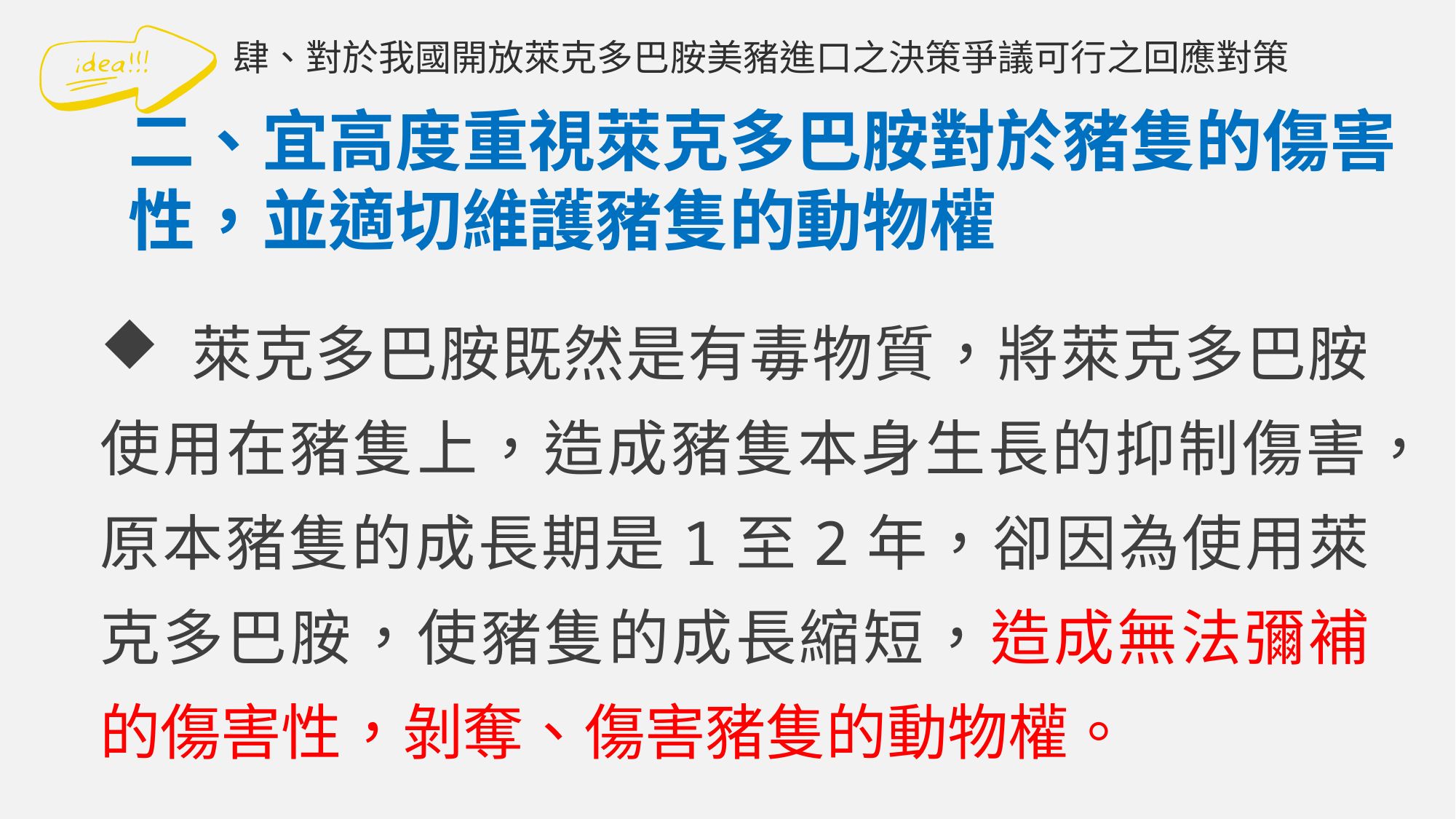

肆、對於我國開放萊克多巴胺美豬進口之決策爭議可行之回應對策
二、宜高度重視萊克多巴胺對於豬隻的傷害性，並適切維護豬隻的動物權
 萊克多巴胺既然是有毒物質，將萊克多巴胺使用在豬隻上，造成豬隻本身生長的抑制傷害，原本豬隻的成長期是1至2年，卻因為使用萊克多巴胺，使豬隻的成長縮短，造成無法彌補的傷害性，剝奪、傷害豬隻的動物權。